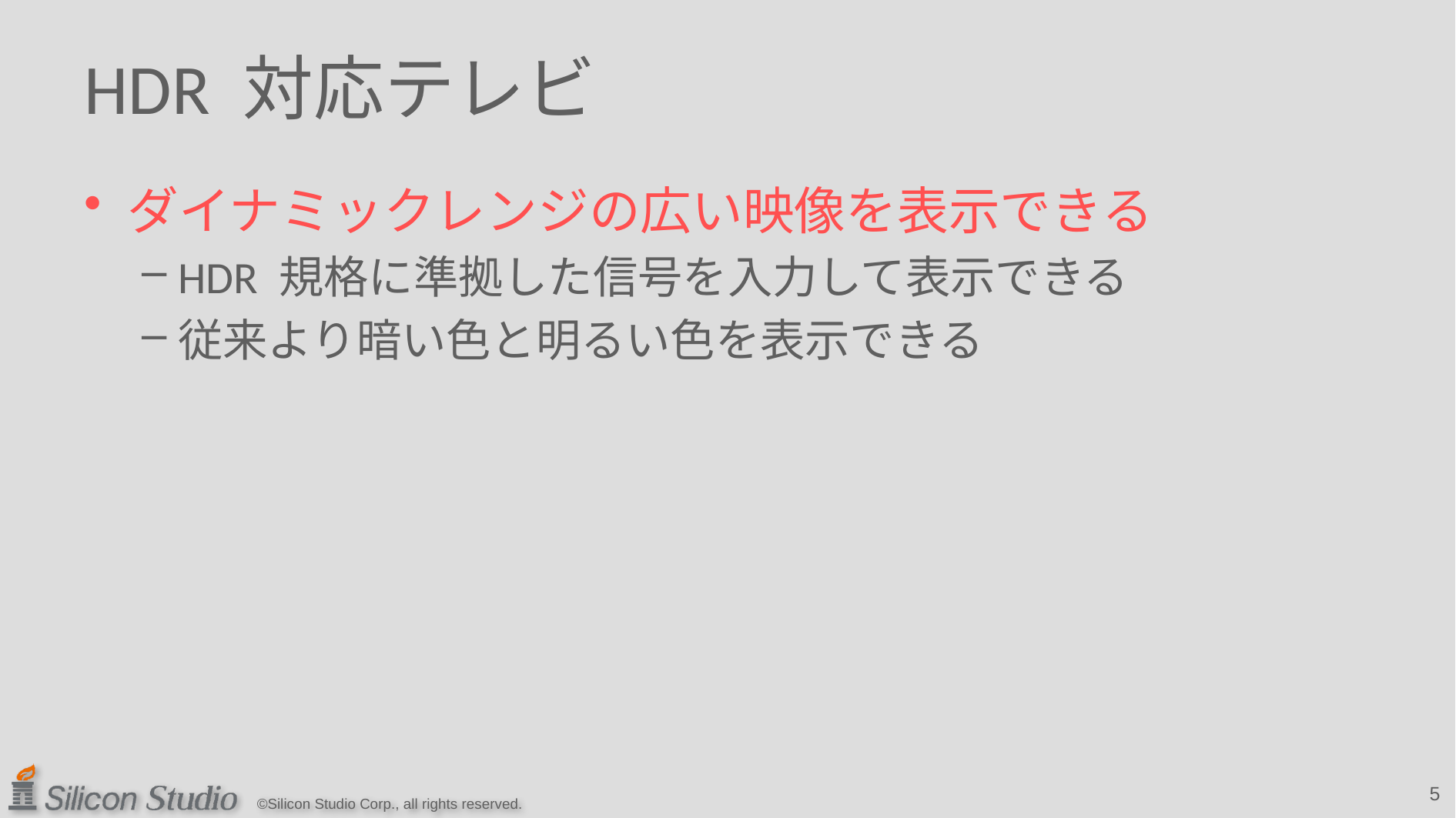

# HDR 対応テレビ
ダイナミックレンジの広い映像を表示できる
HDR 規格に準拠した信号を入力して表示できる
従来より暗い色と明るい色を表示できる
5